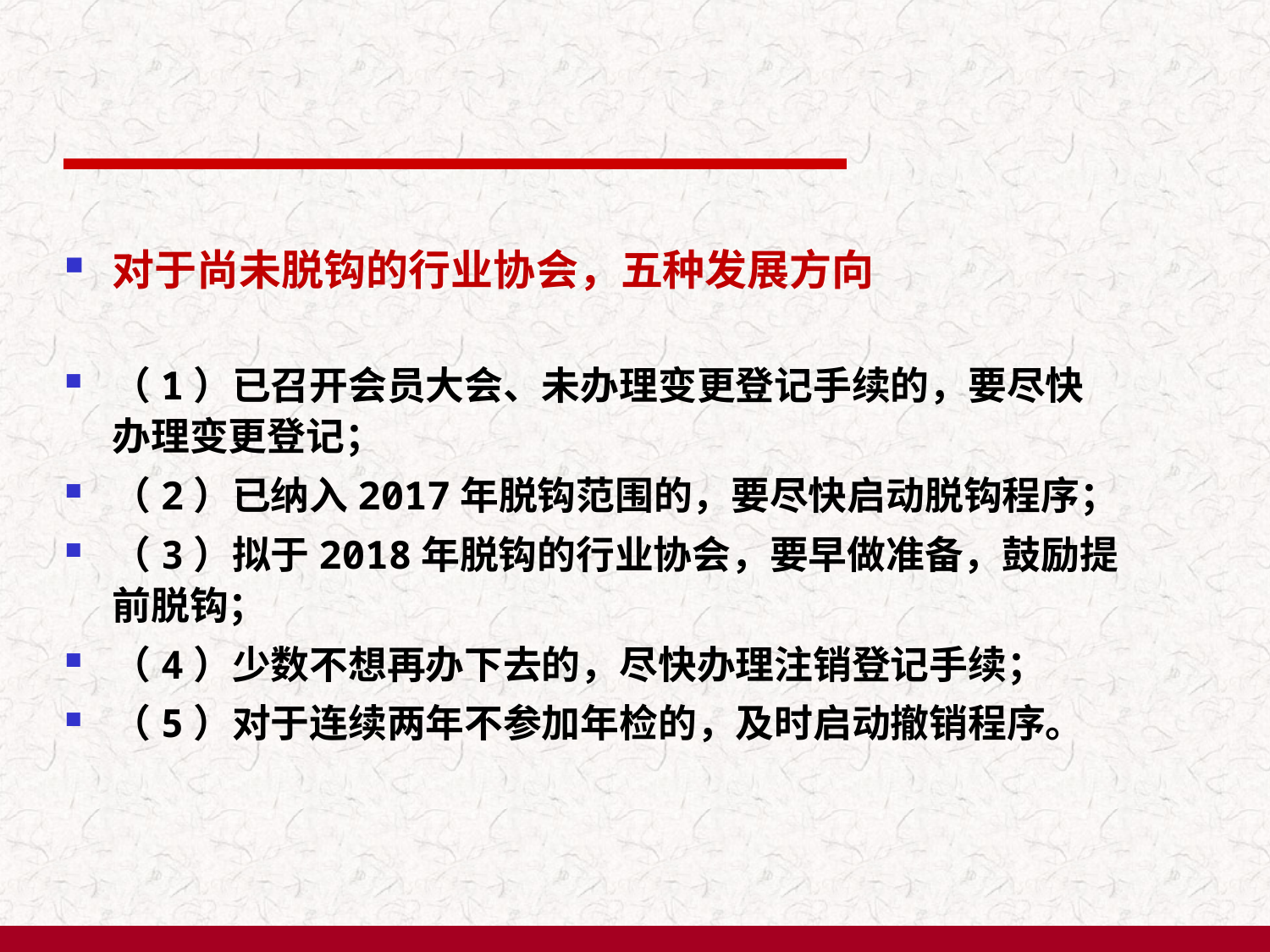

对于尚未脱钩的行业协会，五种发展方向

（1）已召开会员大会、未办理变更登记手续的，要尽快办理变更登记；
（2）已纳入2017年脱钩范围的，要尽快启动脱钩程序；
（3）拟于2018年脱钩的行业协会，要早做准备，鼓励提前脱钩；
（4）少数不想再办下去的，尽快办理注销登记手续；
（5）对于连续两年不参加年检的，及时启动撤销程序。